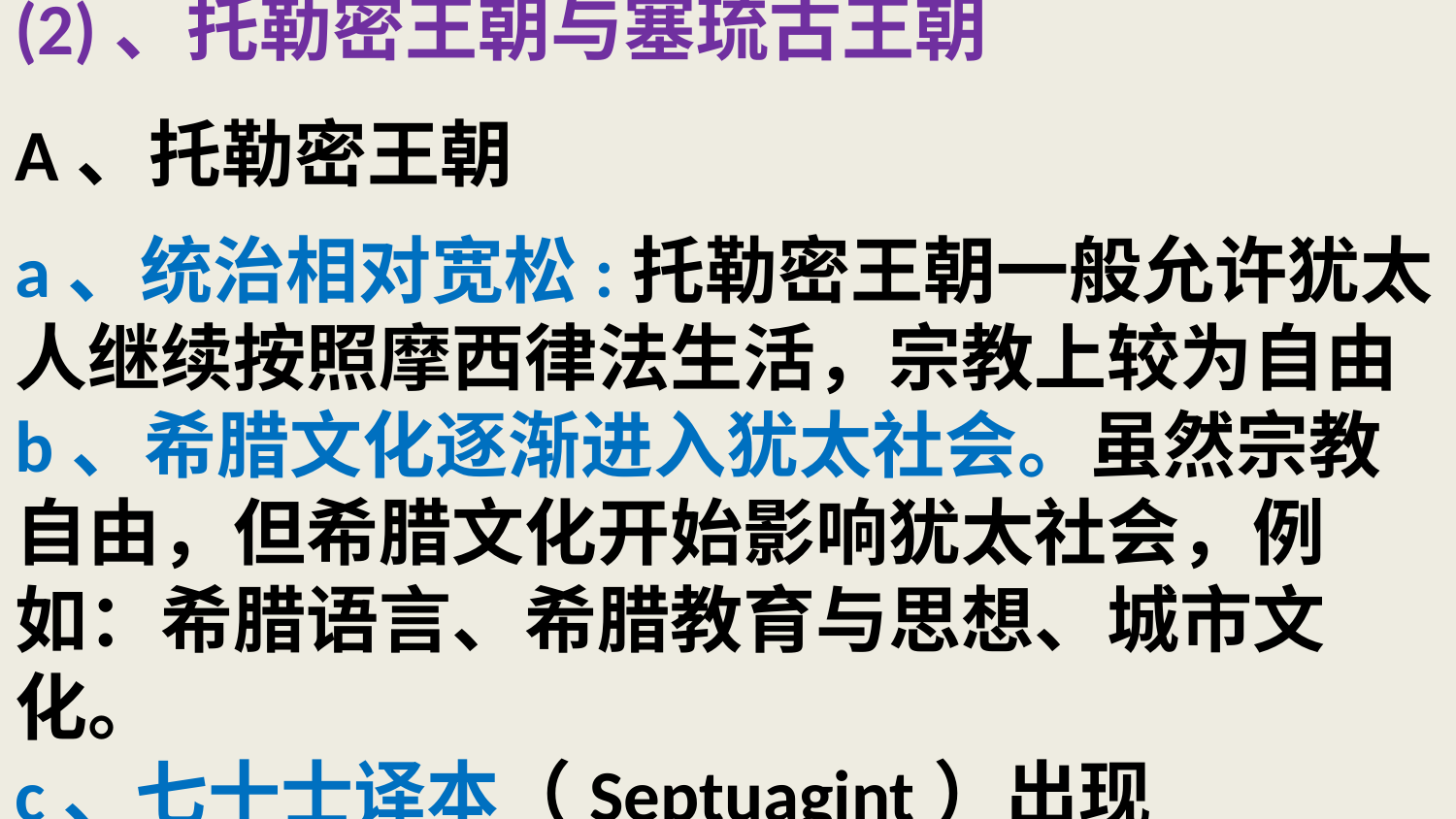

# (2)、托勒密王朝与塞琉古王朝 A、托勒密王朝 a、统治相对宽松:托勒密王朝一般允许犹太人继续按照摩西律法生活，宗教上较为自由 b、希腊文化逐渐进入犹太社会。虽然宗教自由，但希腊文化开始影响犹太社会，例如：希腊语言、希腊教育与思想、城市文化。 c、七十士译本（Septuagint）出现